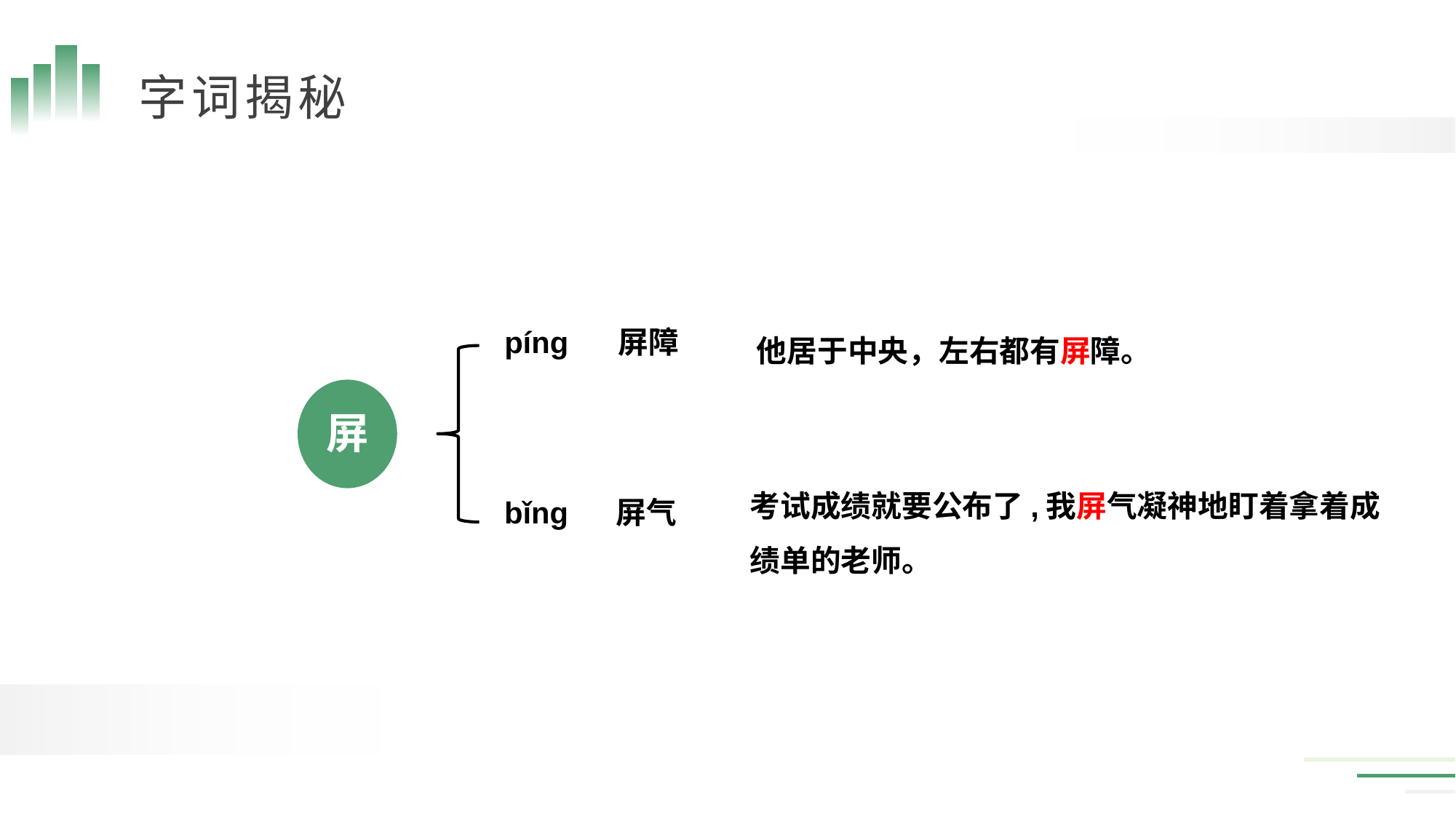

他居于中央，左右都有屏障。
píng
屏障

屏
考试成绩就要公布了,我屏气凝神地盯着拿着成绩单的老师。
bǐng
屏气